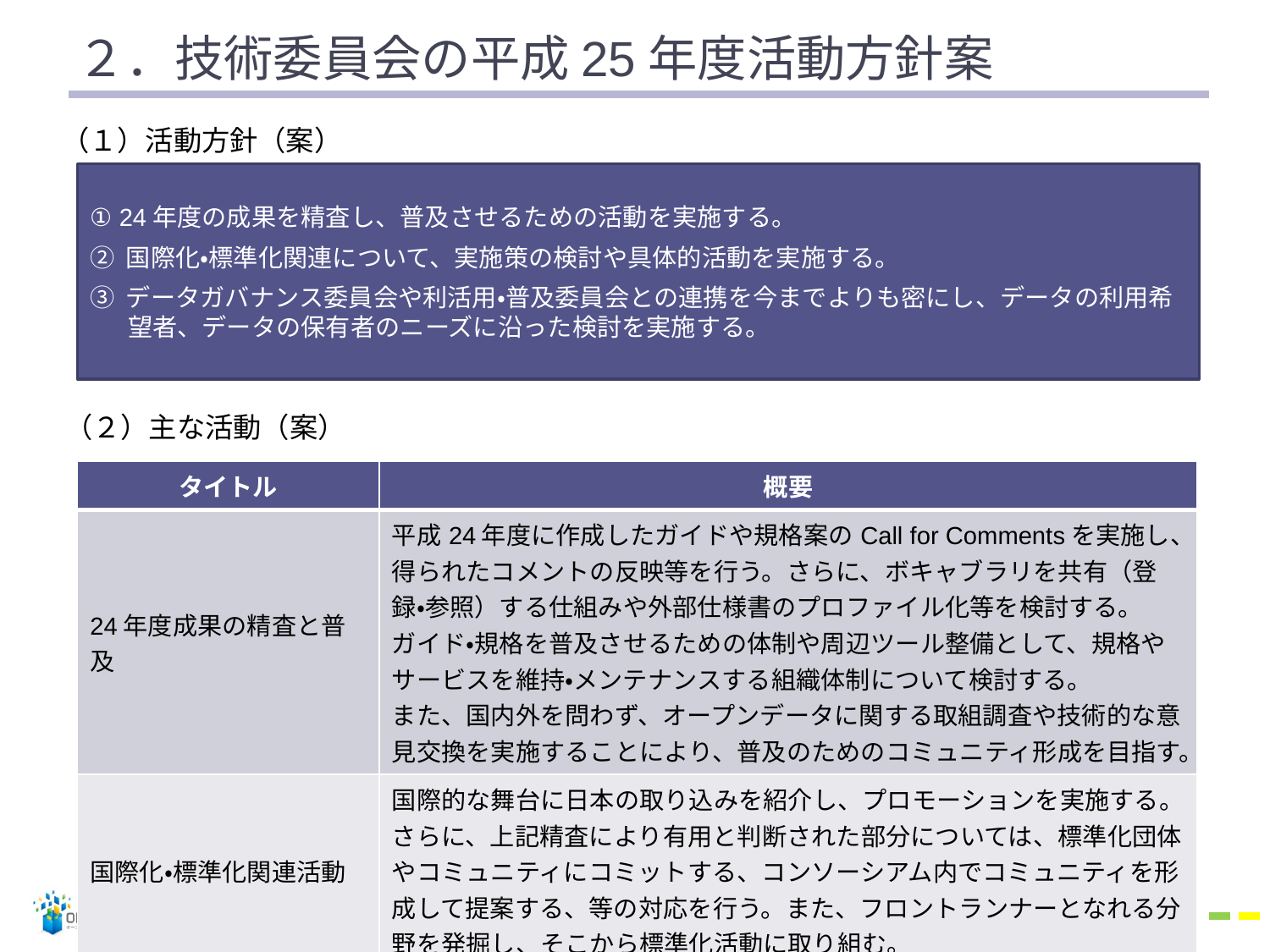

# ２．技術委員会の平成25年度活動方針案
（１）活動方針（案）
① 24年度の成果を精査し、普及させるための活動を実施する。
② 国際化・標準化関連について、実施策の検討や具体的活動を実施する。
③ データガバナンス委員会や利活用・普及委員会との連携を今までよりも密にし、データの利用希望者、データの保有者のニーズに沿った検討を実施する。
（２）主な活動（案）
| タイトル | 概要 |
| --- | --- |
| 24年度成果の精査と普及 | 平成24年度に作成したガイドや規格案のCall for Commentsを実施し、得られたコメントの反映等を行う。さらに、ボキャブラリを共有（登録・参照）する仕組みや外部仕様書のプロファイル化等を検討する。 ガイド・規格を普及させるための体制や周辺ツール整備として、規格やサービスを維持・メンテナンスする組織体制について検討する。 また、国内外を問わず、オープンデータに関する取組調査や技術的な意見交換を実施することにより、普及のためのコミュニティ形成を目指す。 |
| 国際化・標準化関連活動 | 国際的な舞台に日本の取り込みを紹介し、プロモーションを実施する。さらに、上記精査により有用と判断された部分については、標準化団体やコミュニティにコミットする、コンソーシアム内でコミュニティを形成して提案する、等の対応を行う。また、フロントランナーとなれる分野を発掘し、そこから標準化活動に取り組む。 |
6